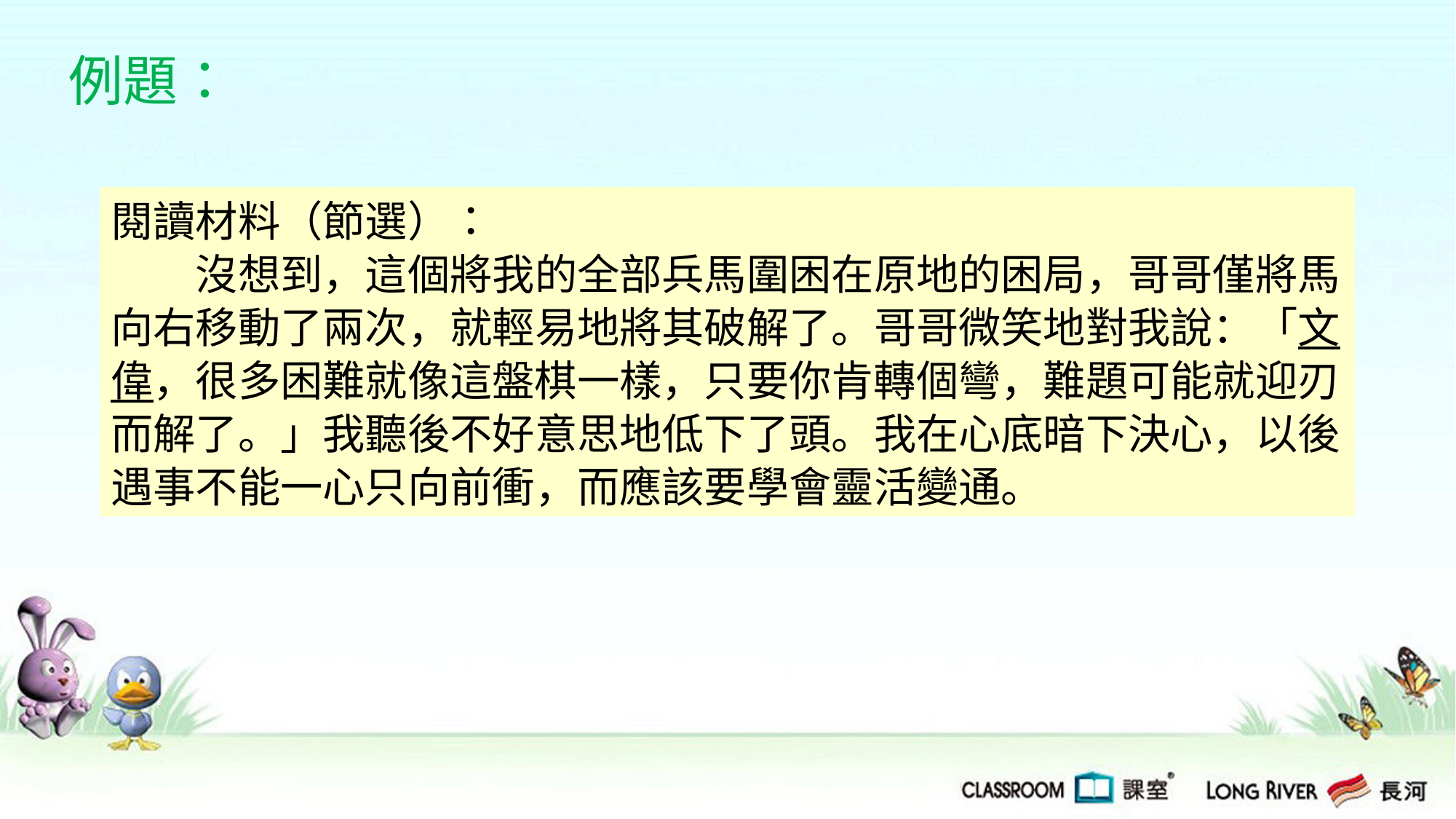

例題：
閱讀材料（節選）：
　　沒想到，這個將我的全部兵馬圍困在原地的困局，哥哥僅將馬向右移動了兩次，就輕易地將其破解了。哥哥微笑地對我說：「文偉，很多困難就像這盤棋一樣，只要你肯轉個彎，難題可能就迎刃而解了。」我聽後不好意思地低下了頭。我在心底暗下決心，以後遇事不能一心只向前衝，而應該要學會靈活變通。